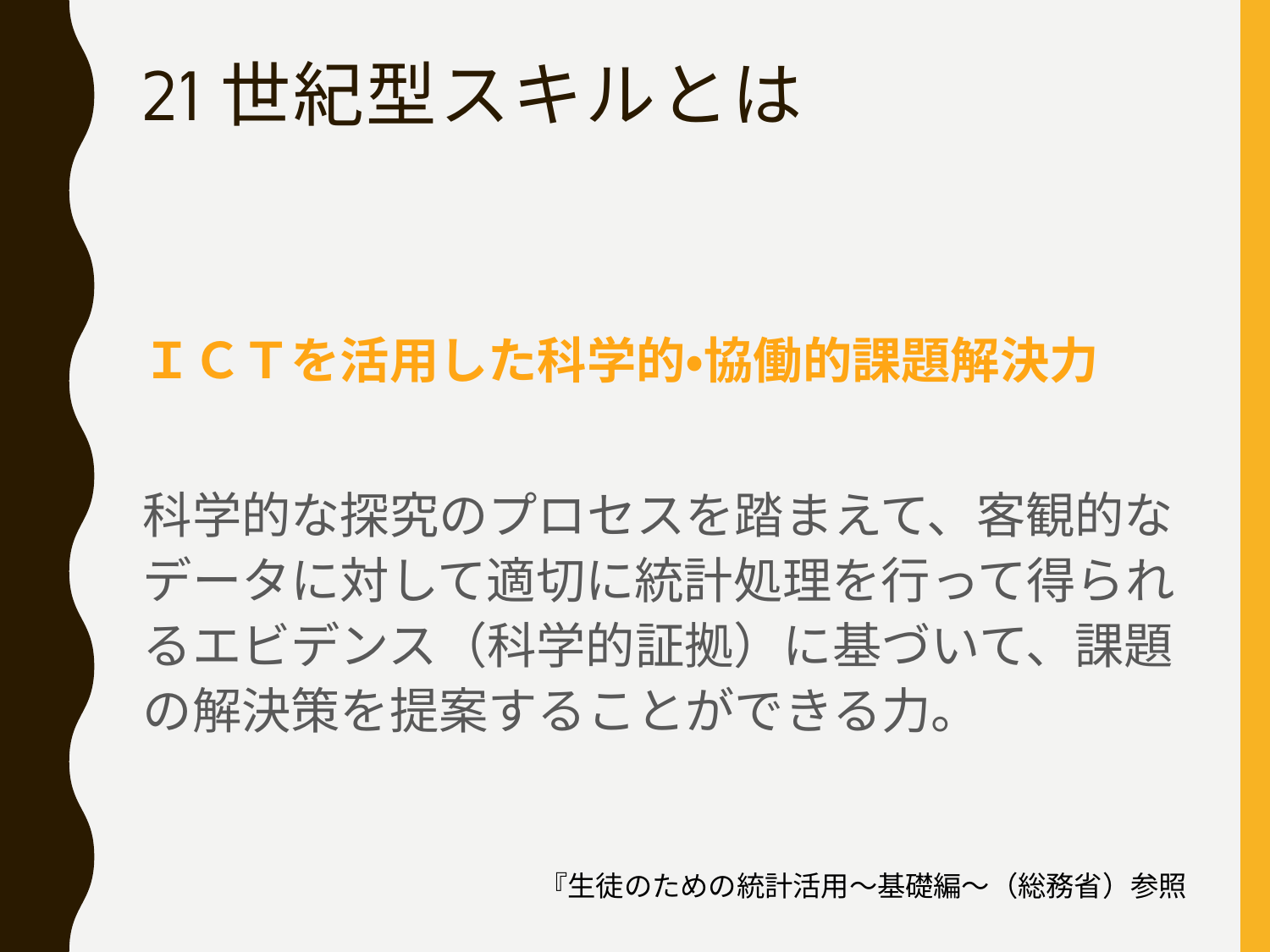

# 21世紀型スキルとは
ＩＣＴを活用した科学的・協働的課題解決力

科学的な探究のプロセスを踏まえて、客観的なデータに対して適切に統計処理を行って得られるエビデンス（科学的証拠）に基づいて、課題の解決策を提案することができる力。
『生徒のための統計活用～基礎編～（総務省）参照